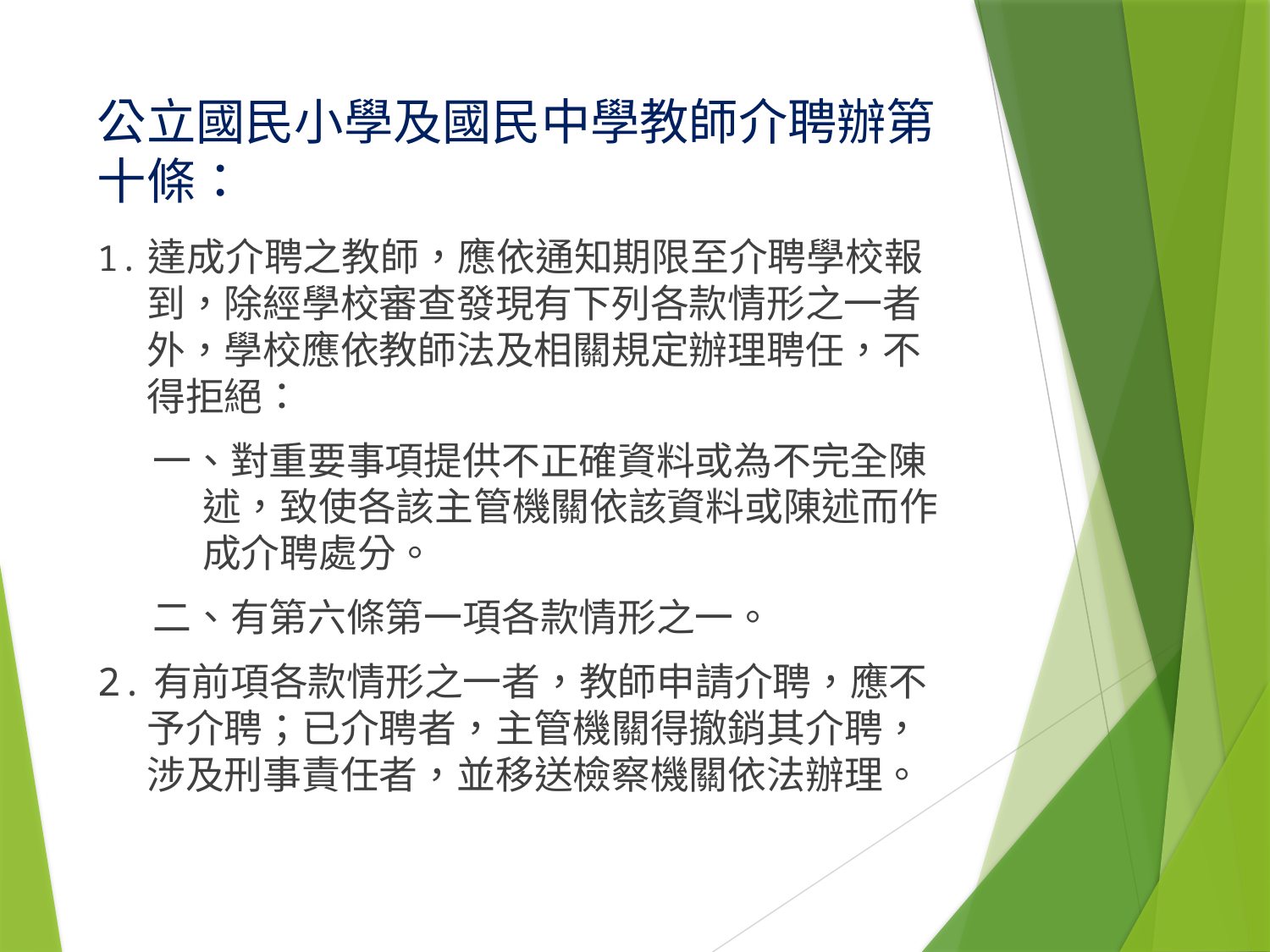

# 公立國民小學及國民中學教師介聘辦第十條：
1.達成介聘之教師，應依通知期限至介聘學校報到，除經學校審查發現有下列各款情形之一者外，學校應依教師法及相關規定辦理聘任，不得拒絕：
一、對重要事項提供不正確資料或為不完全陳述，致使各該主管機關依該資料或陳述而作成介聘處分。
二、有第六條第一項各款情形之一。
2.有前項各款情形之一者，教師申請介聘，應不予介聘；已介聘者，主管機關得撤銷其介聘，涉及刑事責任者，並移送檢察機關依法辦理。